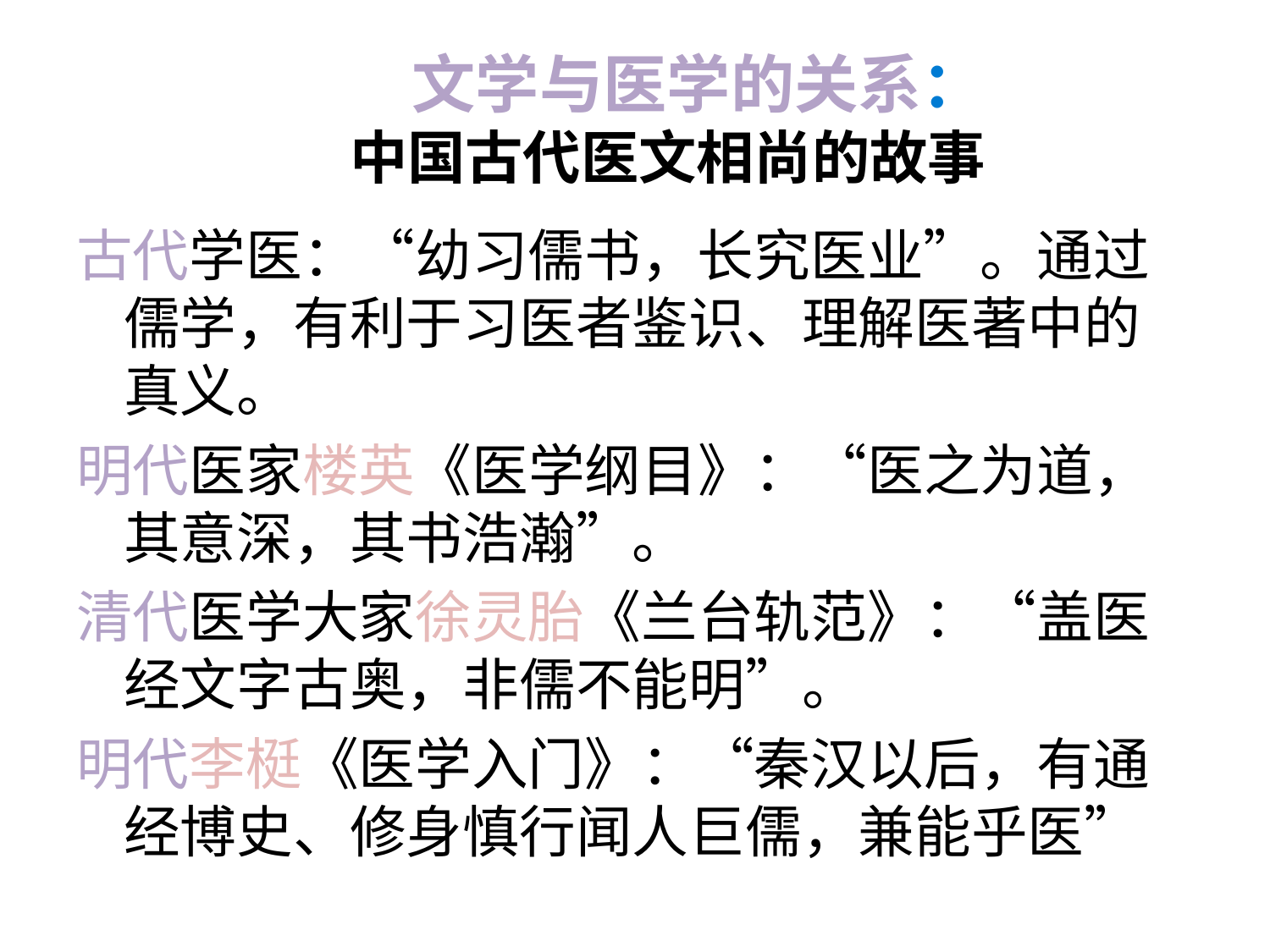

# 文学与医学的关系： 中国古代医文相尚的故事
古代学医：“幼习儒书，长究医业”。通过儒学，有利于习医者鉴识、理解医著中的真义。
明代医家楼英《医学纲目》：“医之为道，其意深，其书浩瀚”。
清代医学大家徐灵胎《兰台轨范》：“盖医经文字古奥，非儒不能明”。
明代李梃《医学入门》：“秦汉以后，有通经博史、修身慎行闻人巨儒，兼能乎医”